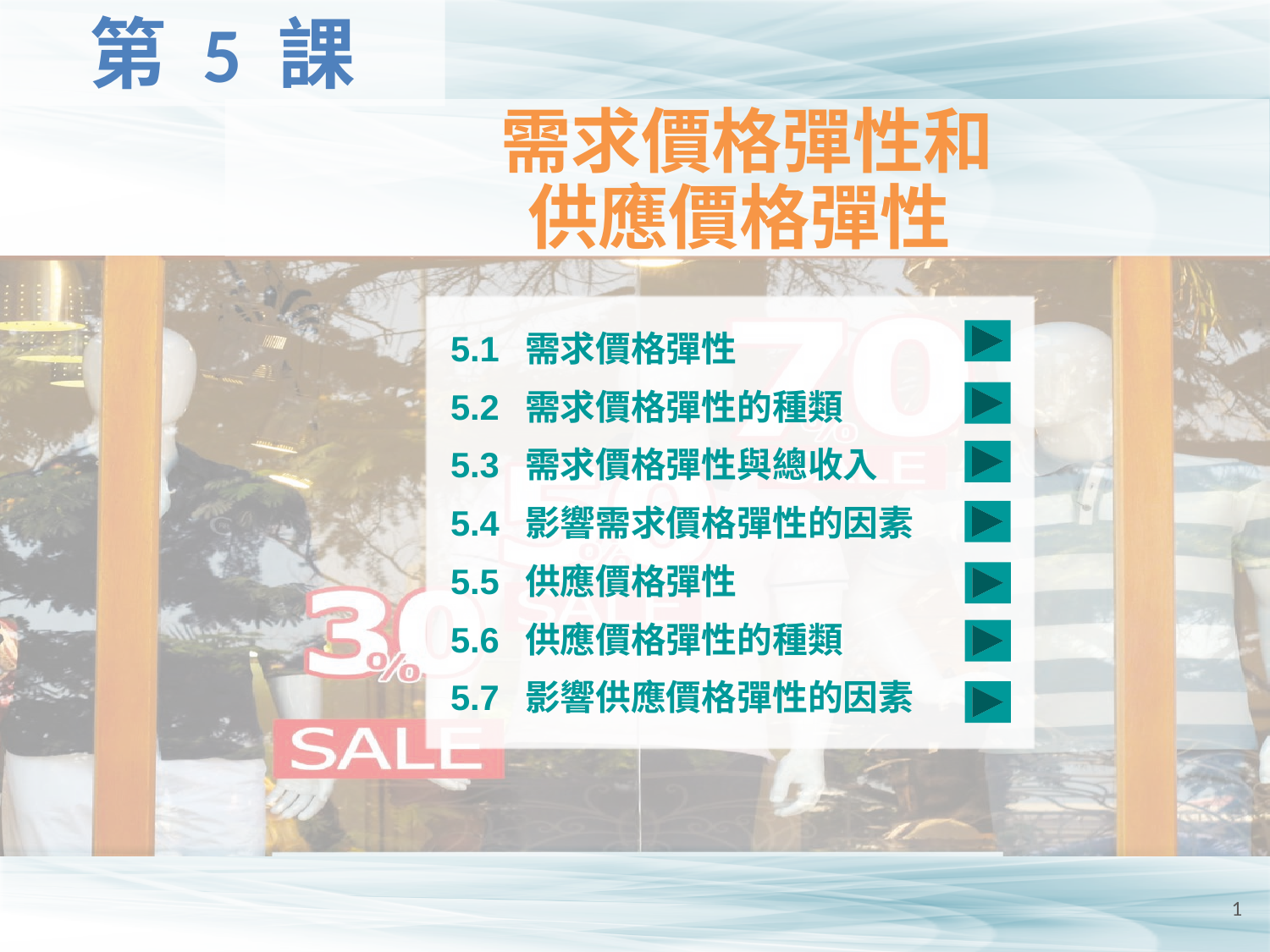

# 第 5 課
需求價格彈性和
供應價格彈性
5.1	需求價格彈性
5.2	需求價格彈性的種類
5.3	需求價格彈性與總收入
5.4	影響需求價格彈性的因素
5.5	供應價格彈性
5.6	供應價格彈性的種類
5.7	影響供應價格彈性的因素

1